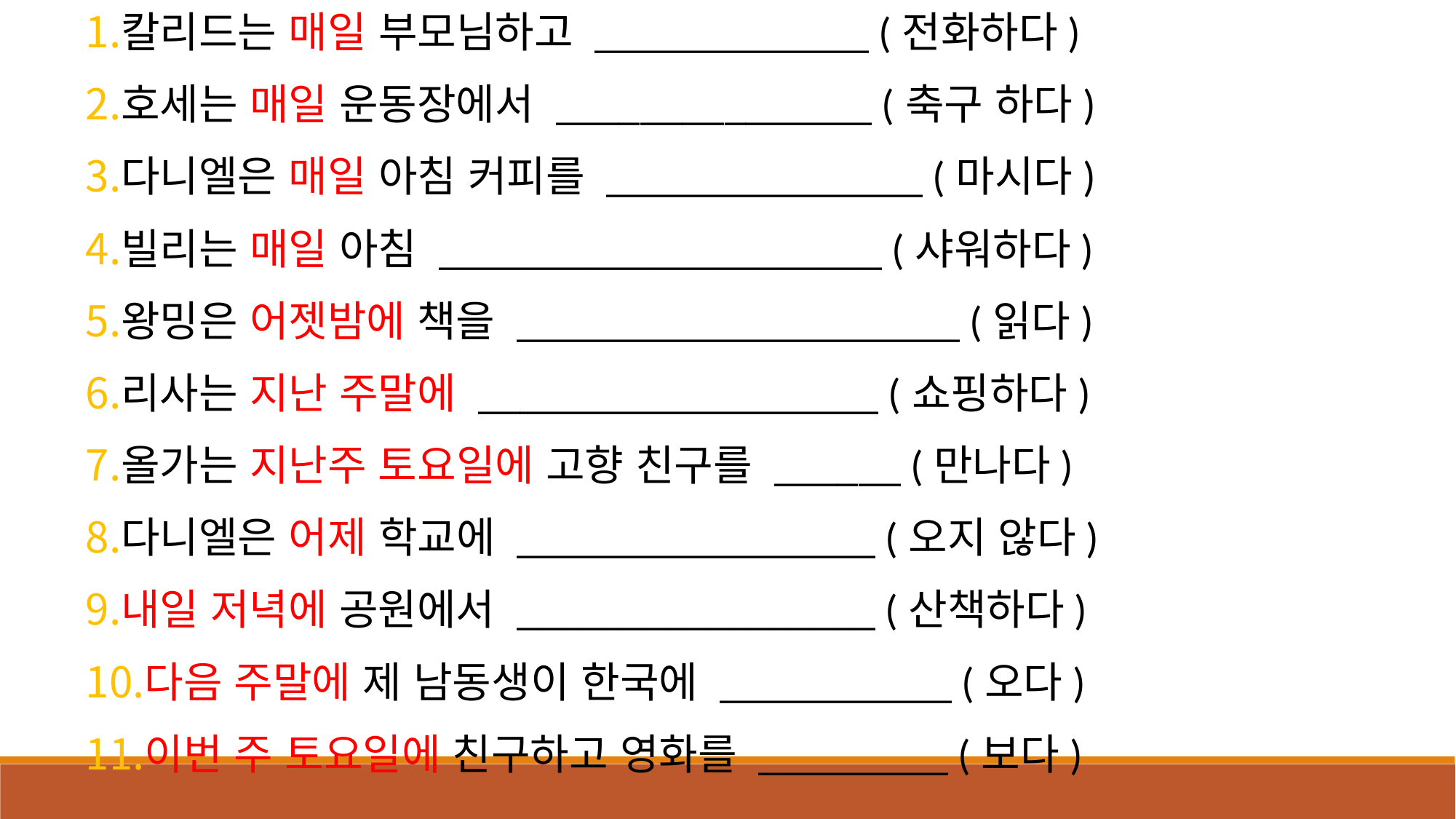

칼리드는 매일 부모님하고 _____________ (전화하다)
호세는 매일 운동장에서 _______________ (축구 하다)
다니엘은 매일 아침 커피를 _______________ (마시다)
빌리는 매일 아침 _____________________ (샤워하다)
왕밍은 어젯밤에 책을 _____________________ (읽다)
리사는 지난 주말에 ___________________ (쇼핑하다)
올가는 지난주 토요일에 고향 친구를 ______ (만나다)
다니엘은 어제 학교에 _________________ (오지 않다)
내일 저녁에 공원에서 _________________ (산책하다)
다음 주말에 제 남동생이 한국에 ___________ (오다)
이번 주 토요일에 친구하고 영화를 _________ (보다)